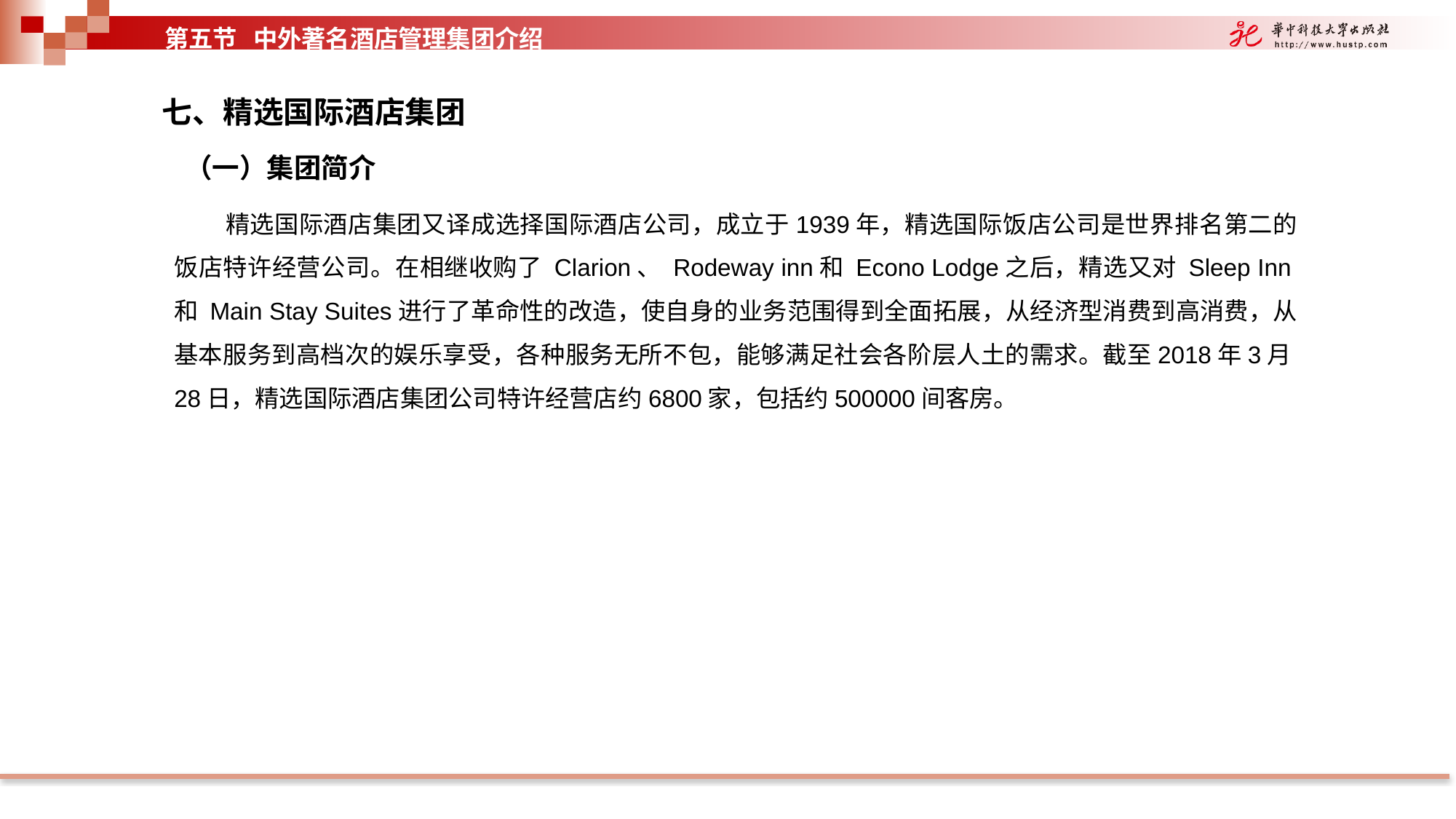

第五节   中外著名酒店管理集团介绍
七、精选国际酒店集团
（一）集团简介
精选国际酒店集团又译成选择国际酒店公司，成立于1939年，精选国际饭店公司是世界排名第二的饭店特许经营公司。在相继收购了 Clarion、 Rodeway inn和 Econo Lodge之后，精选又对 Sleep Inn和 Main Stay Suites进行了革命性的改造，使自身的业务范围得到全面拓展，从经济型消费到高消费，从基本服务到高档次的娱乐享受，各种服务无所不包，能够满足社会各阶层人土的需求。截至2018年3月28日，精选国际酒店集团公司特许经营店约6800家，包括约500000间客房。